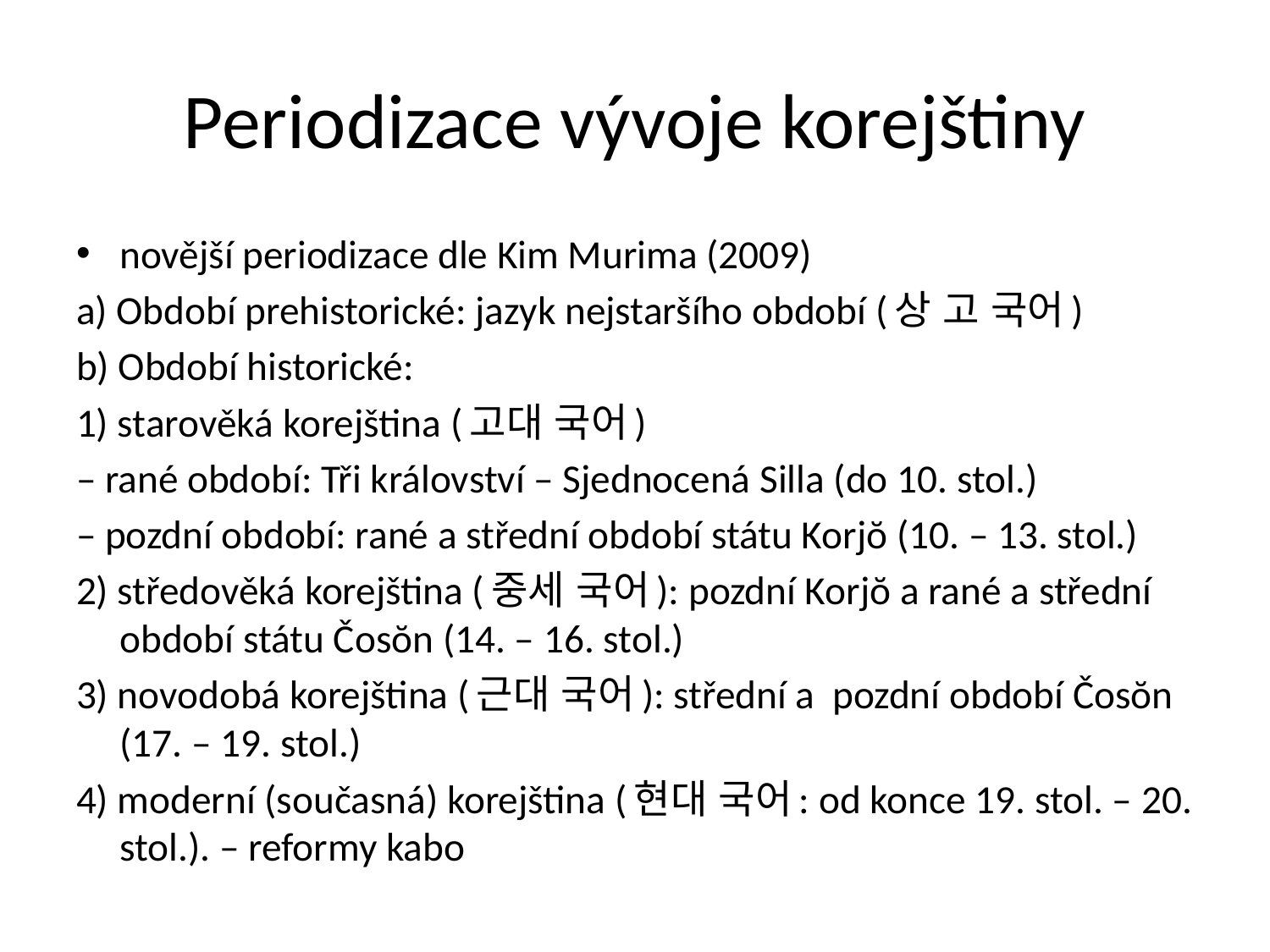

# Periodizace vývoje korejštiny
novější periodizace dle Kim Murima (2009)
a) Období prehistorické: jazyk nejstaršího období (상 고 국어)
b) Období historické:
1) starověká korejština (고대 국어)
– rané období: Tři království – Sjednocená Silla (do 10. stol.)
– pozdní období: rané a střední období státu Korjŏ (10. – 13. stol.)
2) středověká korejština (중세 국어): pozdní Korjŏ a rané a střední období státu Čosŏn (14. – 16. stol.)
3) novodobá korejština (근대 국어): střední a  pozdní období Čosŏn (17. – 19. stol.)
4) moderní (současná) korejština (현대 국어: od konce 19. stol. – 20. stol.). – reformy kabo